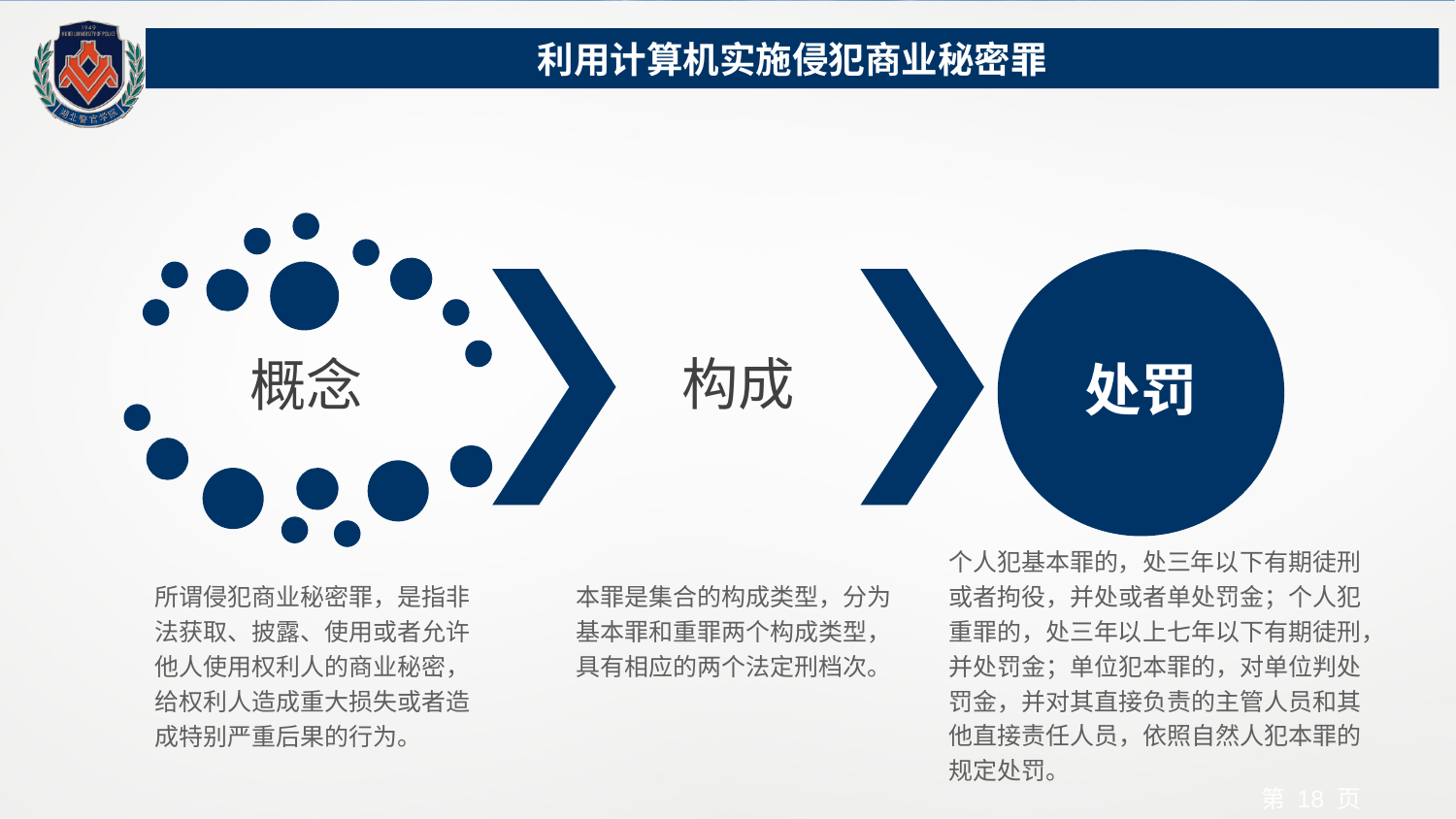

利用计算机实施侵犯商业秘密罪
概念
构成
处罚
个人犯基本罪的，处三年以下有期徒刑或者拘役，并处或者单处罚金；个人犯重罪的，处三年以上七年以下有期徒刑，并处罚金；单位犯本罪的，对单位判处罚金，并对其直接负责的主管人员和其他直接责任人员，依照自然人犯本罪的规定处罚。
所谓侵犯商业秘密罪，是指非法获取、披露、使用或者允许他人使用权利人的商业秘密，给权利人造成重大损失或者造成特别严重后果的行为。
本罪是集合的构成类型，分为基本罪和重罪两个构成类型，具有相应的两个法定刑档次。